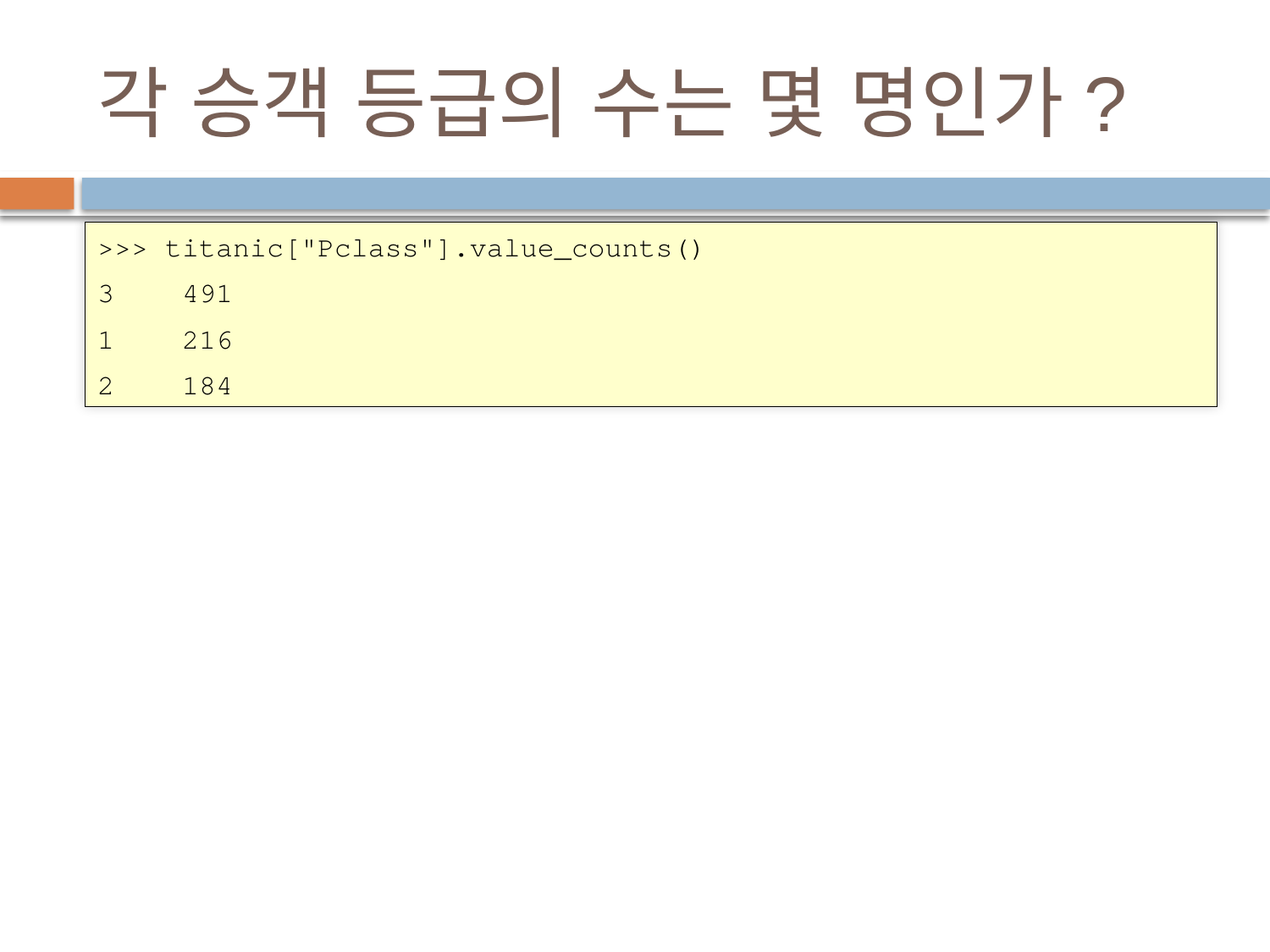

# 각 승객 등급의 수는 몇 명인가?
>>> titanic["Pclass"].value_counts()
3    491
1    216
2    184